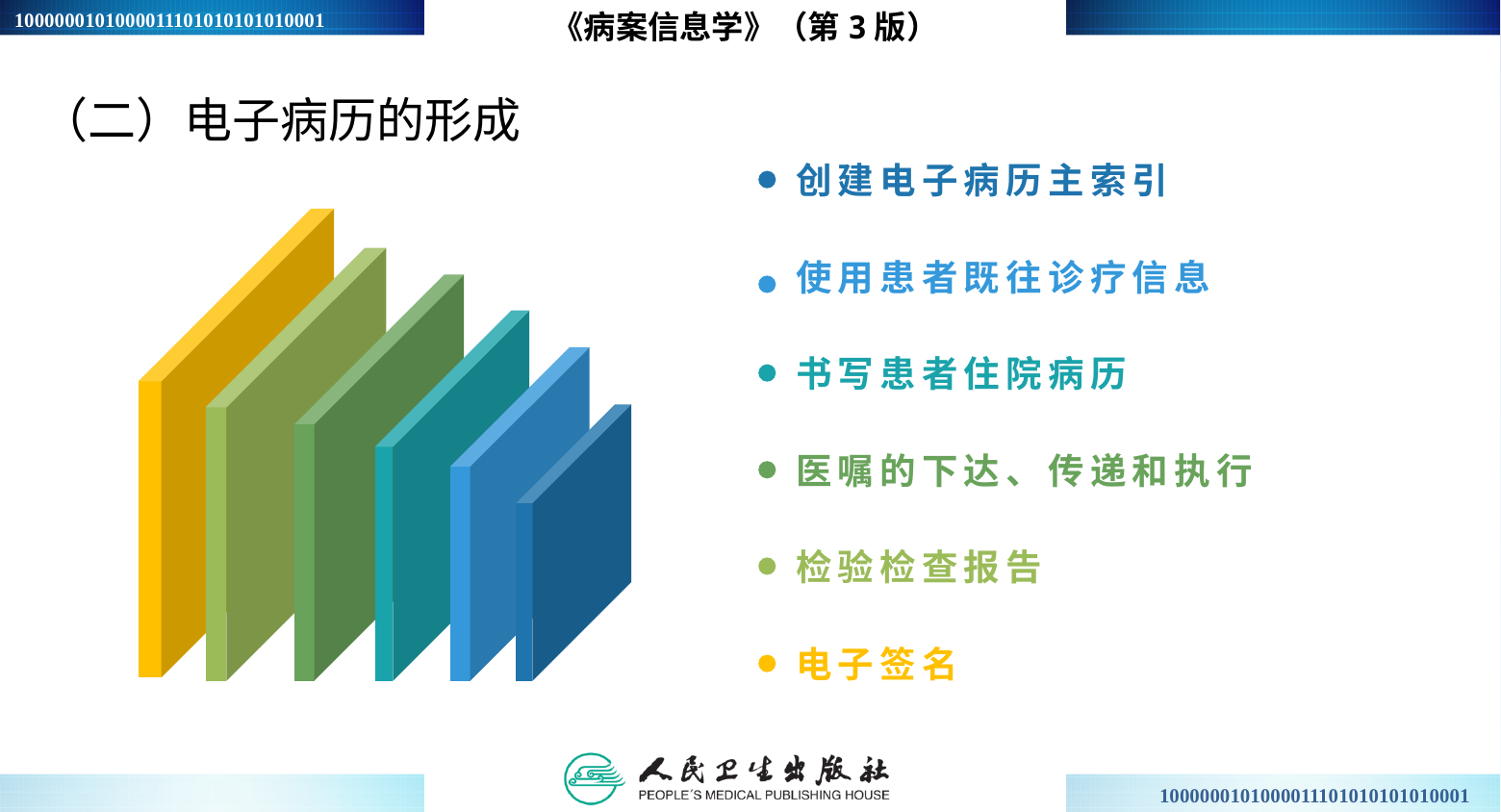

《病案信息学》（第3版）
（二）电子病历的形成
创建电子病历主索引

使用患者既往诊疗信息

书写患者住院病历

医嘱的下达、传递和执行

检验检查报告

电子签名